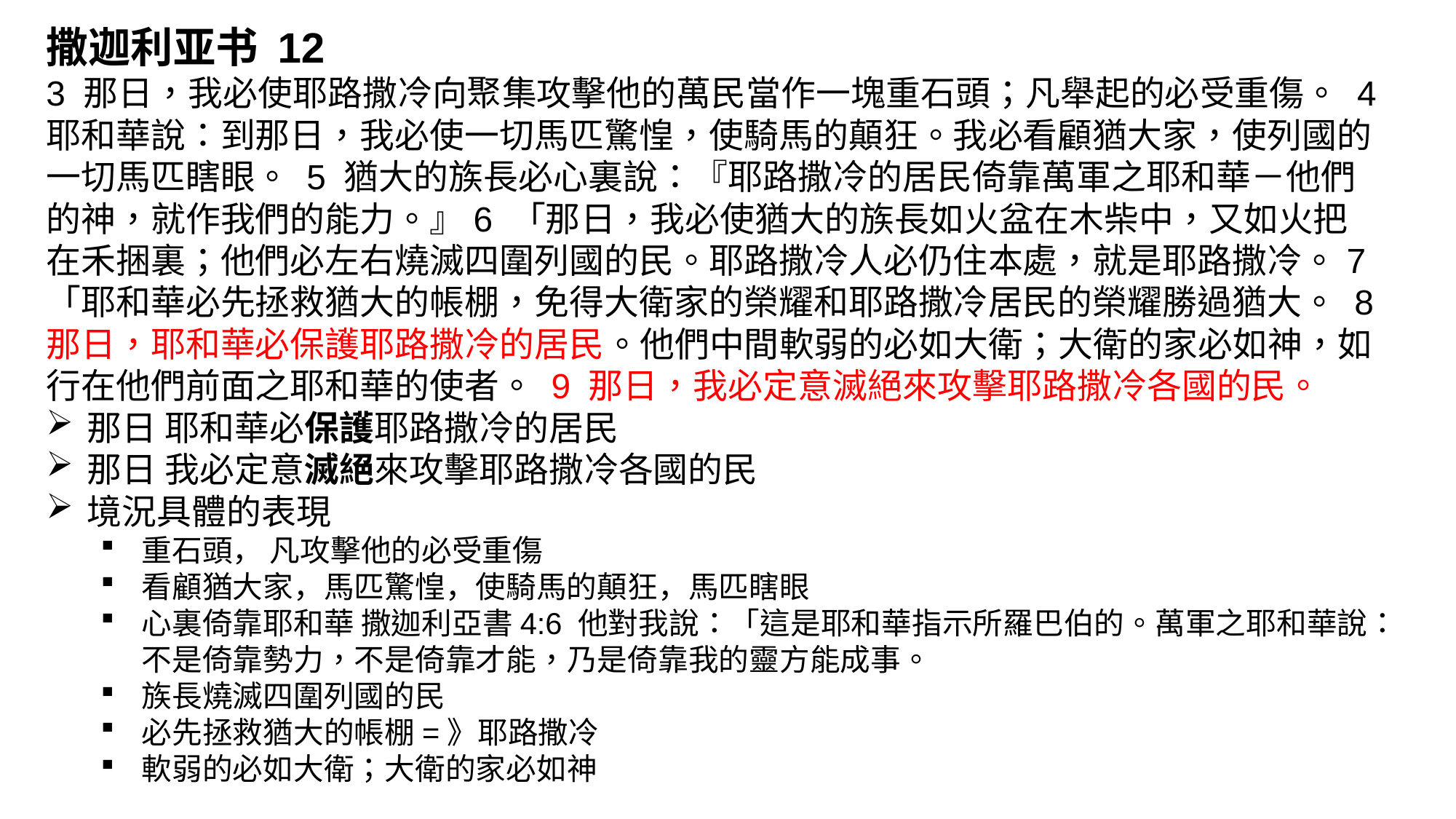

撒迦利亚书 12
‪3 那日，我必使耶路撒冷向聚集攻擊他的萬民當作一塊重石頭；凡舉起的必受重傷。 4 耶和華說：到那日，我必使一切馬匹驚惶，使騎馬的顛狂。我必看顧猶大家，使列國的一切馬匹瞎眼。 5 猶大的族長必心裏說：『耶路撒冷的居民倚靠萬軍之耶和華－他們的神，就作我們的能力。』6 「那日，我必使猶大的族長如火盆在木柴中，又如火把在禾捆裏；他們必左右燒滅四圍列國的民。耶路撒冷人必仍住本處，就是耶路撒冷。7 「耶和華必先拯救猶大的帳棚，免得大衛家的榮耀和耶路撒冷居民的榮耀勝過猶大。 8 那日，耶和華必保護耶路撒冷的居民。他們中間軟弱的必如大衛；大衛的家必如神，如行在他們前面之耶和華的使者。 9 那日，我必定意滅絕來攻擊耶路撒冷各國的民。
那日 耶和華必保護耶路撒冷的居民
那日 我必定意滅絕來攻擊耶路撒冷各國的民
境況具體的表現
重石頭， 凡攻擊他的必受重傷
看顧猶大家，馬匹驚惶，使騎馬的顛狂，馬匹瞎眼
心裏倚靠耶和華 ‪撒迦利亞書‬4:6 他對我說：「這是耶和華指示所羅巴伯的。萬軍之耶和華說：不是倚靠勢力，不是倚靠才能，乃是倚靠我的靈方能成事。
族長燒滅四圍列國的民
必先拯救猶大的帳棚=》耶路撒冷
軟弱的必如大衛；大衛的家必如神